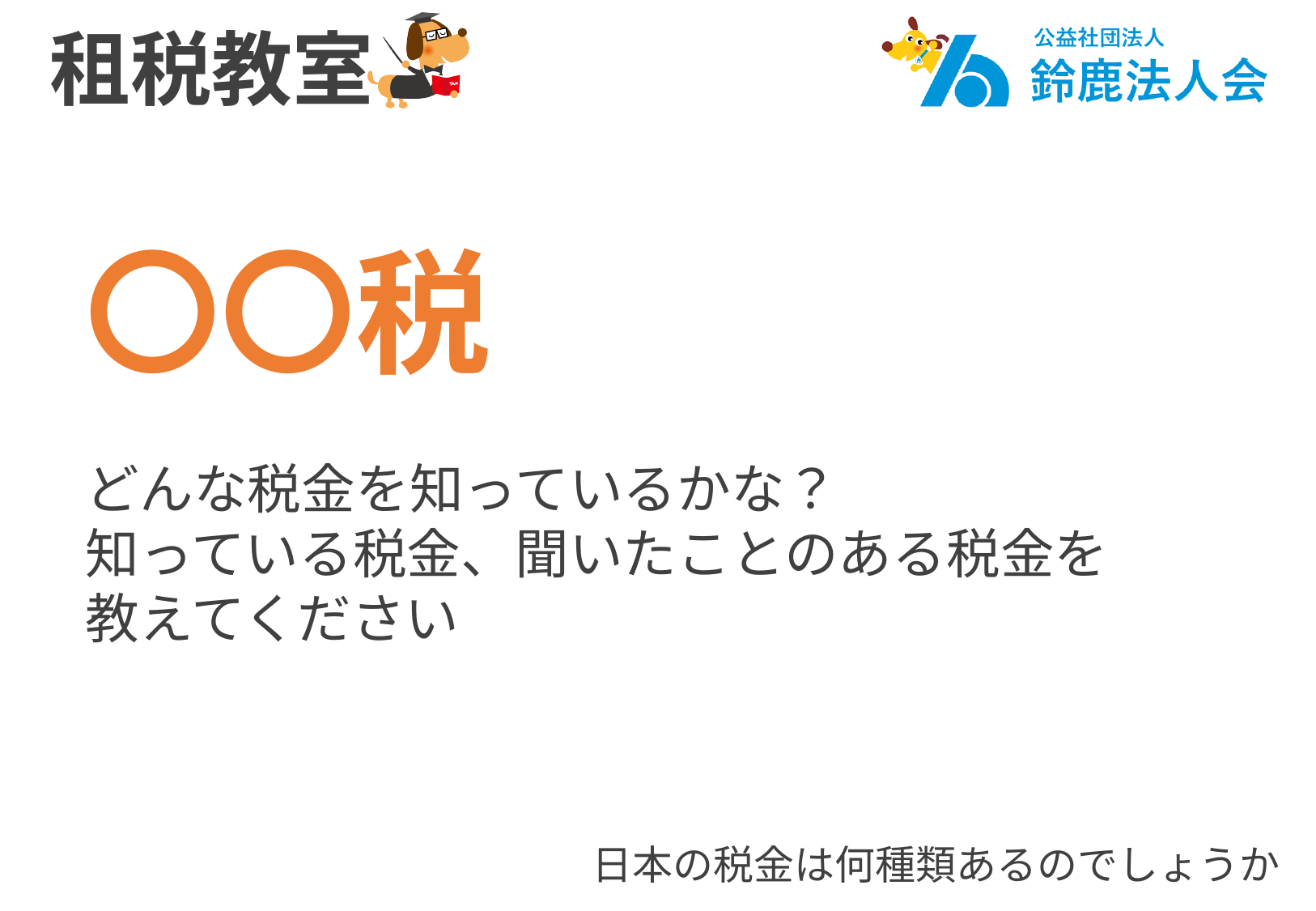

〇〇税

どんな税金を知っているかな？
知っている税金、聞いたことのある税金を
教えてください
日本の税金は何種類あるのでしょうか